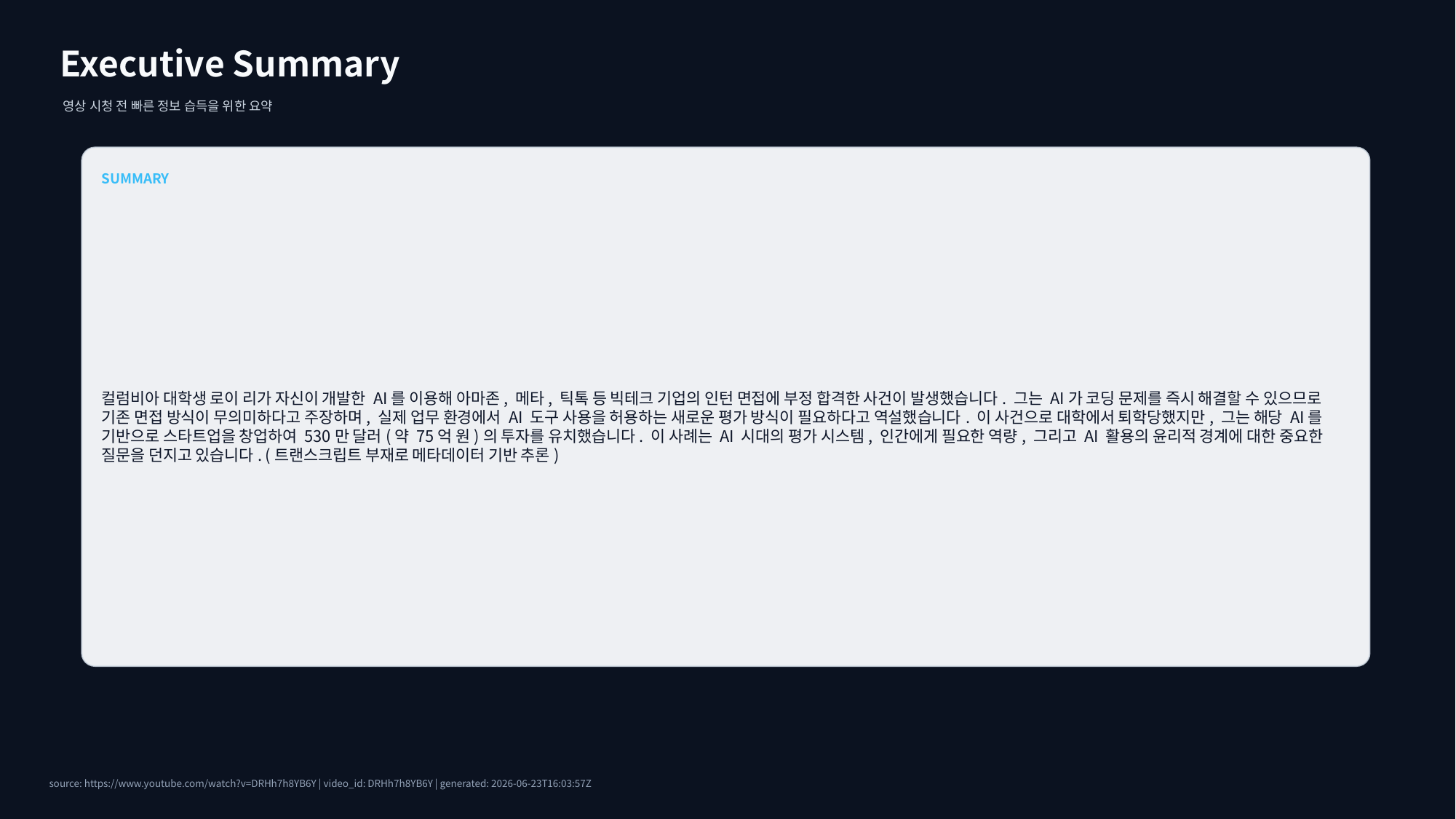

Executive Summary
영상 시청 전 빠른 정보 습득을 위한 요약

SUMMARY
컬럼비아 대학생 로이 리가 자신이 개발한 AI를 이용해 아마존, 메타, 틱톡 등 빅테크 기업의 인턴 면접에 부정 합격한 사건이 발생했습니다. 그는 AI가 코딩 문제를 즉시 해결할 수 있으므로 기존 면접 방식이 무의미하다고 주장하며, 실제 업무 환경에서 AI 도구 사용을 허용하는 새로운 평가 방식이 필요하다고 역설했습니다. 이 사건으로 대학에서 퇴학당했지만, 그는 해당 AI를 기반으로 스타트업을 창업하여 530만 달러(약 75억 원)의 투자를 유치했습니다. 이 사례는 AI 시대의 평가 시스템, 인간에게 필요한 역량, 그리고 AI 활용의 윤리적 경계에 대한 중요한 질문을 던지고 있습니다. (트랜스크립트 부재로 메타데이터 기반 추론)
source: https://www.youtube.com/watch?v=DRHh7h8YB6Y | video_id: DRHh7h8YB6Y | generated: 2026-06-23T16:03:57Z